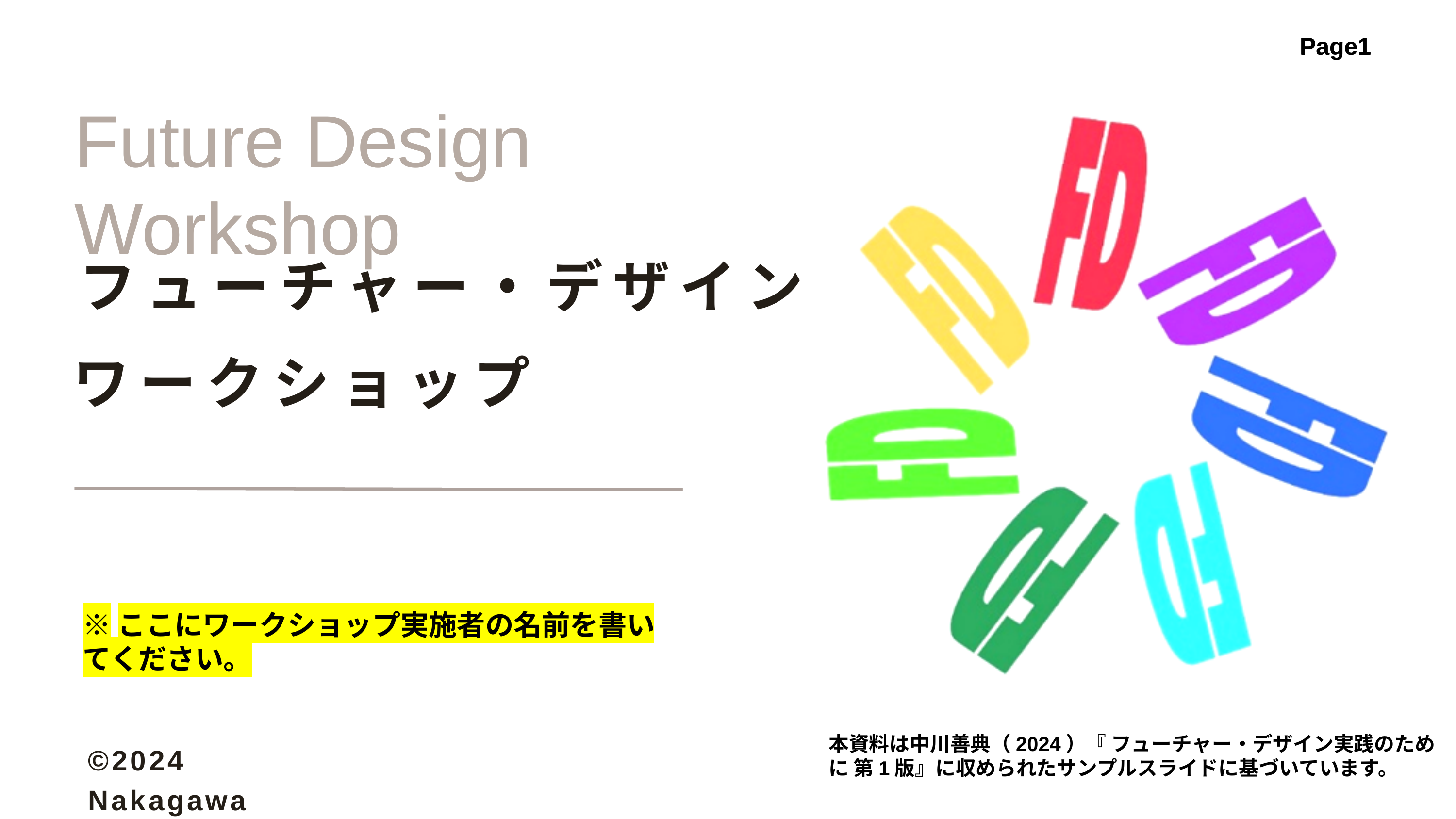

Future Design Workshop
フューチャー・デザイン
ワークショップ

※ここにワークショップ実施者の名前を書いてください。